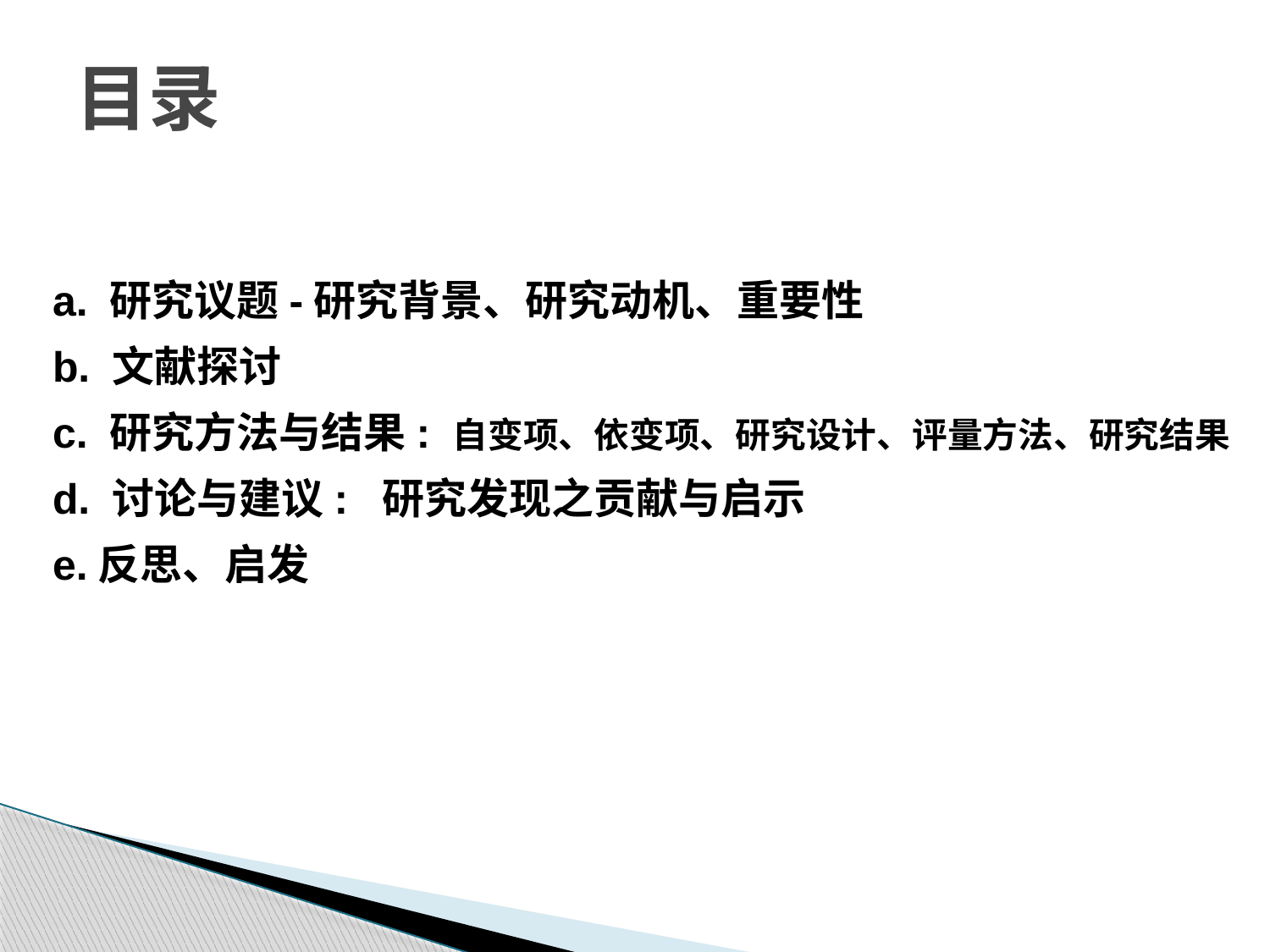

# 目录
a. 研究议题-研究背景、研究动机、重要性
b. 文献探讨
c. 研究方法与结果: 自变项、依变项、研究设计、评量方法、研究结果
d. 讨论与建议:  研究发现之贡献与启示
e.反思、启发